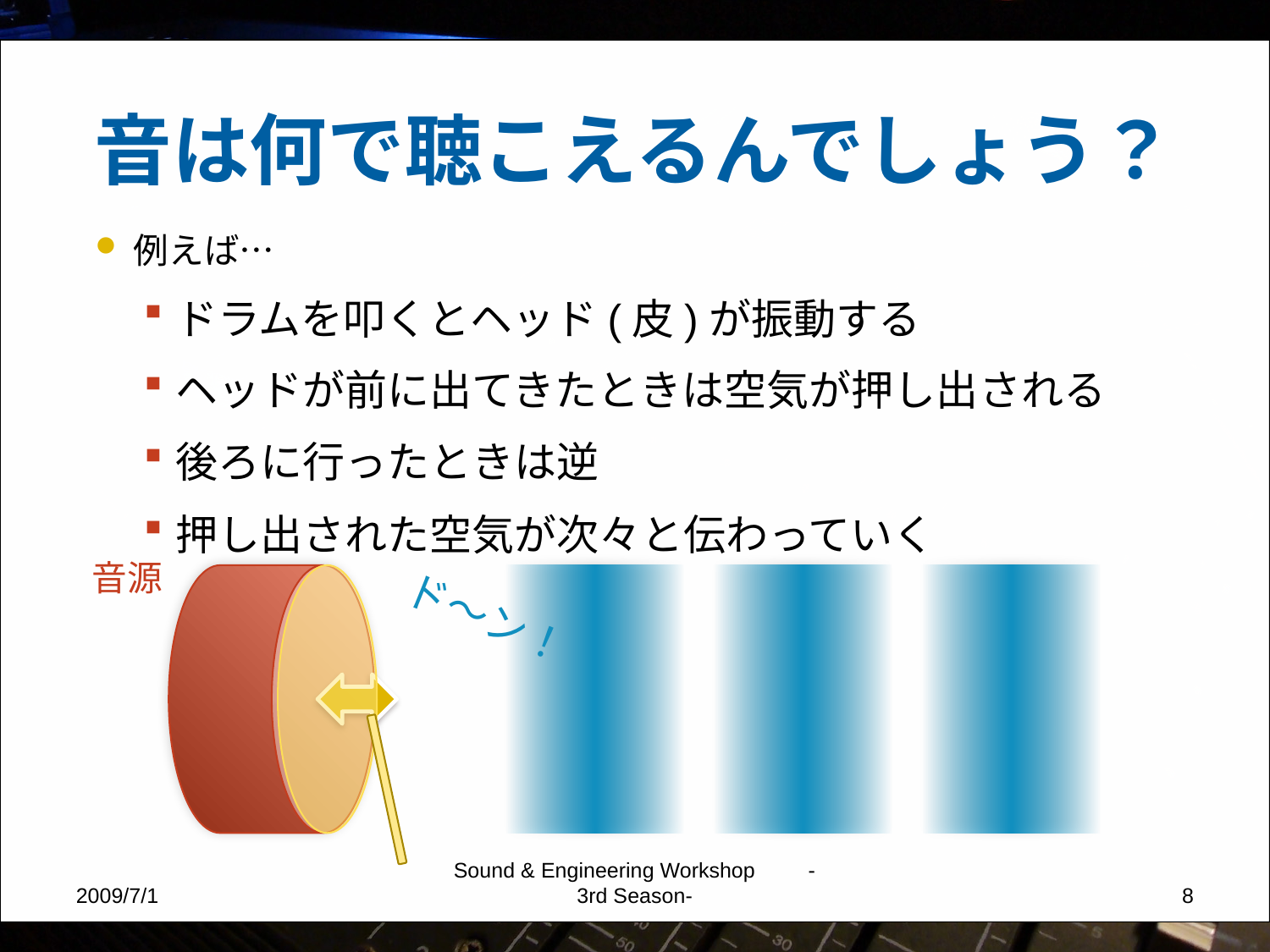

# 音は何で聴こえるんでしょう？
例えば…
ドラムを叩くとヘッド(皮)が振動する
ヘッドが前に出てきたときは空気が押し出される
後ろに行ったときは逆
押し出された空気が次々と伝わっていく

音源

ド～ン！

2009/7/1
Sound & Engineering Workshop         -3rd Season-
8